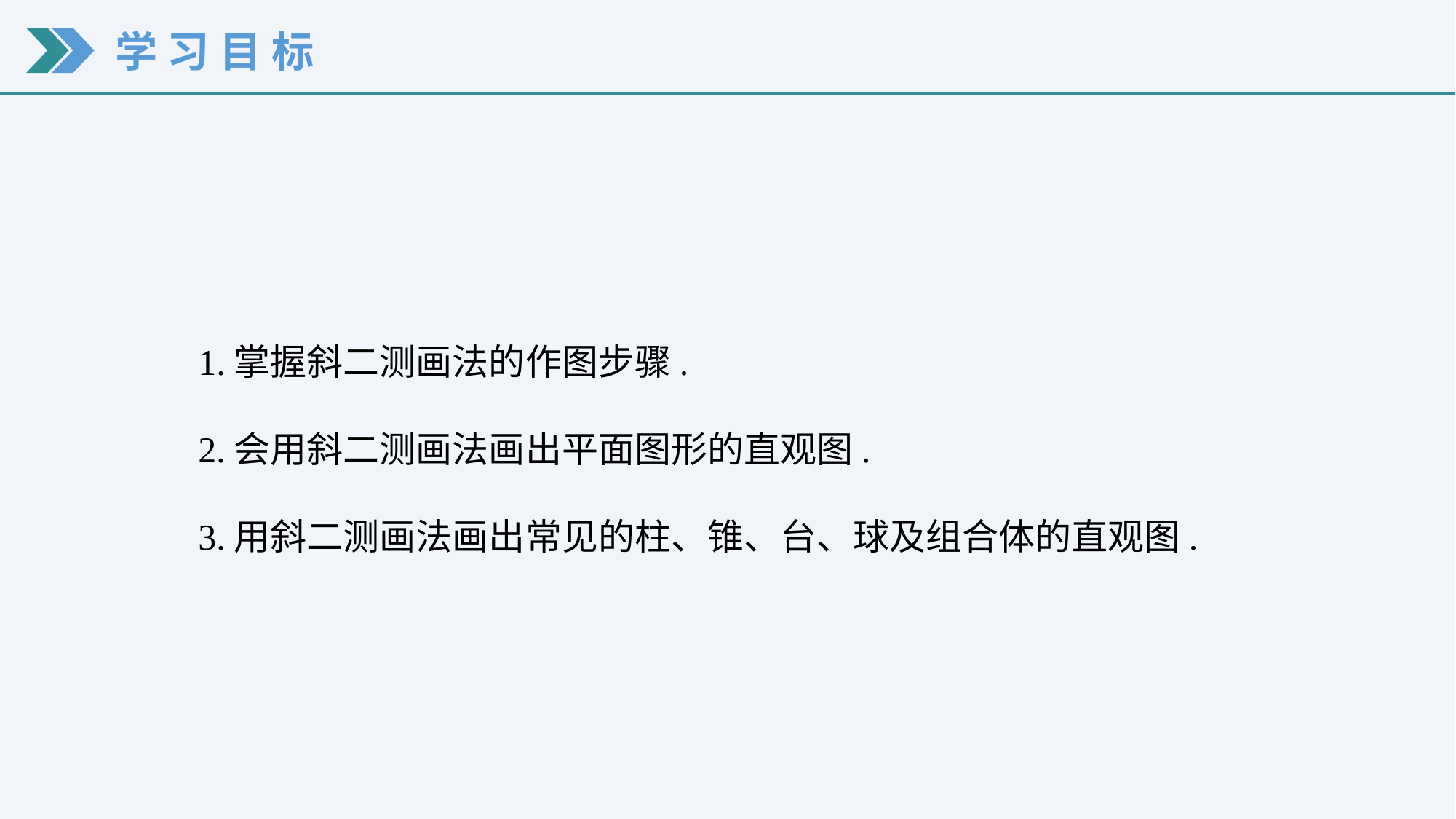

1.掌握斜二测画法的作图步骤.
2.会用斜二测画法画出平面图形的直观图.
3.用斜二测画法画出常见的柱、锥、台、球及组合体的直观图.